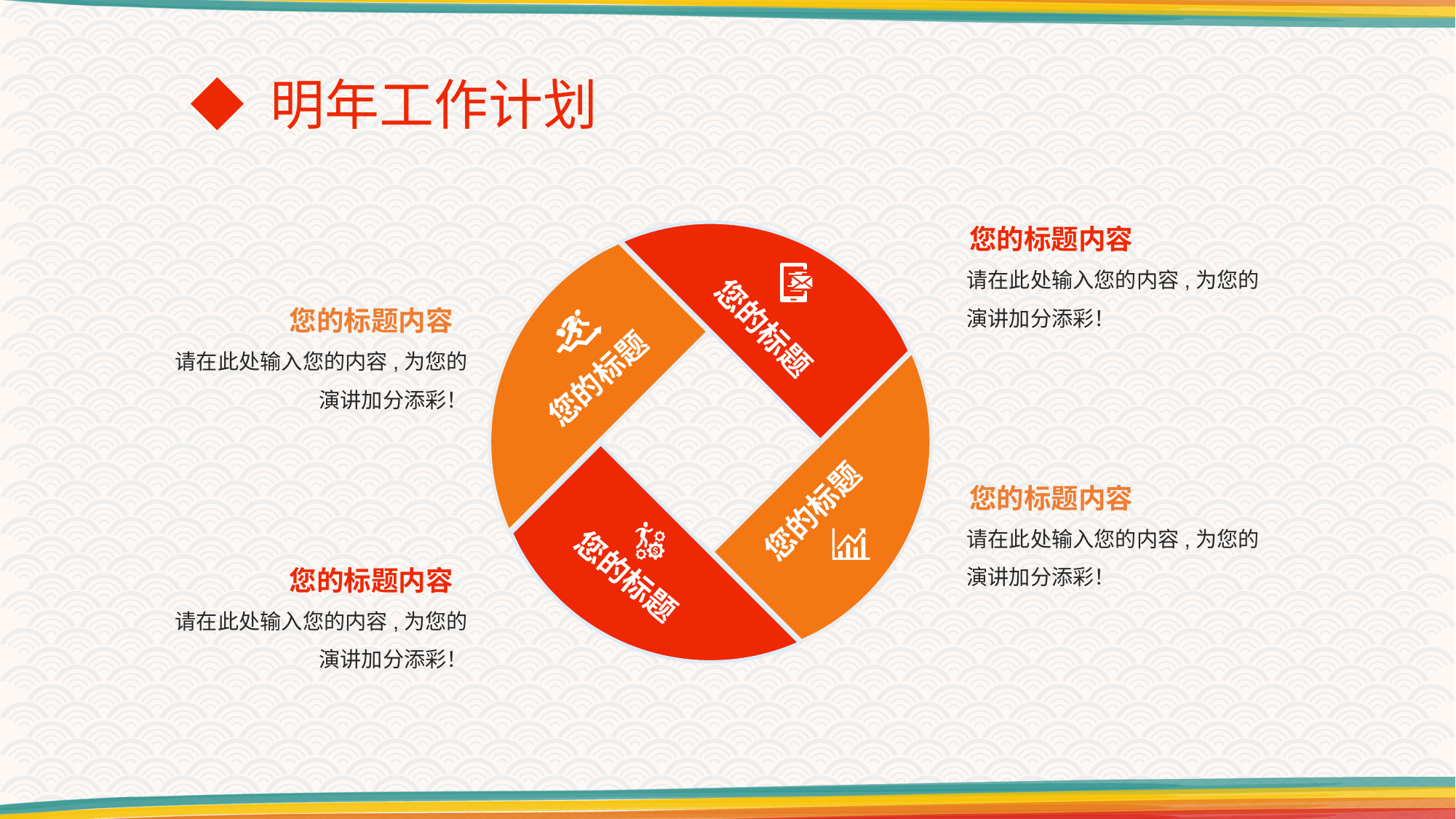

◆ 明年工作计划
您的标题内容

请在此处输入您的内容,为您的演讲加分添彩！

您的标题内容
您的标题

请在此处输入您的内容,为您的演讲加分添彩！
您的标题
您的标题内容
您的标题
请在此处输入您的内容,为您的演讲加分添彩！

您的标题内容
您的标题
请在此处输入您的内容,为您的演讲加分添彩！